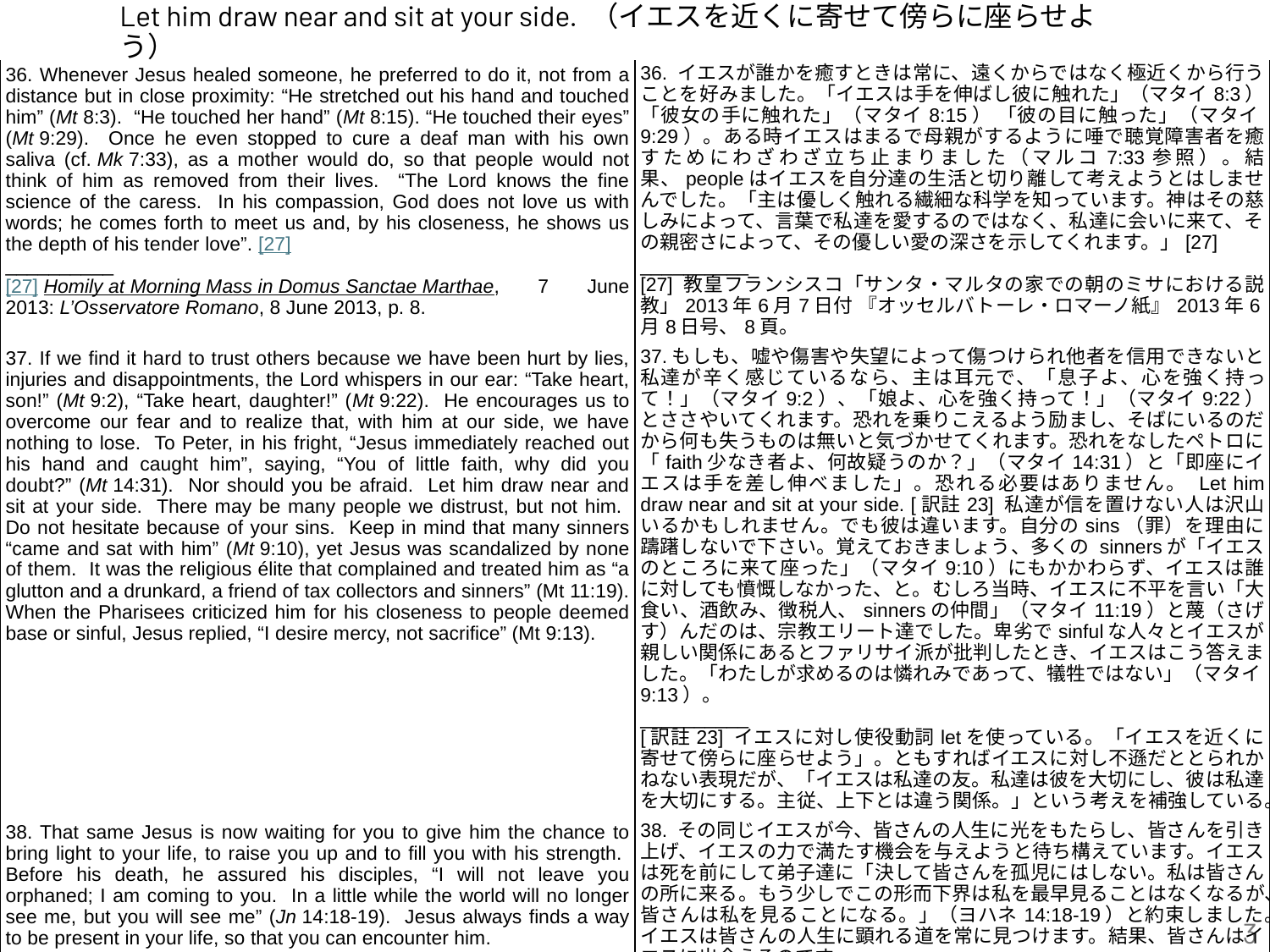

# Let him draw near and sit at your side. （イエスを近くに寄せて傍らに座らせよう）
| 36. Whenever Jesus healed someone, he preferred to do it, not from a distance but in close proximity: “He stretched out his hand and touched him” (Mt 8:3). “He touched her hand” (Mt 8:15). “He touched their eyes” (Mt 9:29). Once he even stopped to cure a deaf man with his own saliva (cf. Mk 7:33), as a mother would do, so that people would not think of him as removed from their lives. “The Lord knows the fine science of the caress. In his compassion, God does not love us with words; he comes forth to meet us and, by his closeness, he shows us the depth of his tender love”. [27] \_\_\_\_\_\_\_\_\_\_ [27] Homily at Morning Mass in Domus Sanctae Marthae, 7 June 2013: L’Osservatore Romano, 8 June 2013, p. 8. | 36. イエスが誰かを癒すときは常に、遠くからではなく極近くから行うことを好みました。「イエスは手を伸ばし彼に触れた」（マタイ8:3） 「彼女の手に触れた」（マタイ8:15） 「彼の目に触った」（マタイ9:29）。ある時イエスはまるで母親がするように唾で聴覚障害者を癒すためにわざわざ立ち止まりました（マルコ7:33参照）。結果、peopleはイエスを自分達の生活と切り離して考えようとはしませんでした。「主は優しく触れる繊細な科学を知っています。神はその慈しみによって、言葉で私達を愛するのではなく、私達に会いに来て、その親密さによって、その優しい愛の深さを示してくれます。」[27] \_\_\_\_\_\_\_\_\_\_ [27] 教皇フランシスコ「サンタ・マルタの家での朝のミサにおける説教」2013年6月7日付 『オッセルバトーレ・ロマーノ紙』2013年6月8日号、8頁。 |
| --- | --- |
| 37. If we find it hard to trust others because we have been hurt by lies, injuries and disappointments, the Lord whispers in our ear: “Take heart, son!” (Mt 9:2), “Take heart, daughter!” (Mt 9:22). He encourages us to overcome our fear and to realize that, with him at our side, we have nothing to lose. To Peter, in his fright, “Jesus immediately reached out his hand and caught him”, saying, “You of little faith, why did you doubt?” (Mt 14:31). Nor should you be afraid. Let him draw near and sit at your side. There may be many people we distrust, but not him. Do not hesitate because of your sins. Keep in mind that many sinners “came and sat with him” (Mt 9:10), yet Jesus was scandalized by none of them. It was the religious élite that complained and treated him as “a glutton and a drunkard, a friend of tax collectors and sinners” (Mt 11:19). When the Pharisees criticized him for his closeness to people deemed base or sinful, Jesus replied, “I desire mercy, not sacrifice” (Mt 9:13). | 37.もしも、嘘や傷害や失望によって傷つけられ他者を信用できないと私達が辛く感じているなら、主は耳元で、「息子よ、心を強く持って！」（マタイ9:2）、「娘よ、心を強く持って！」（マタイ9:22）とささやいてくれます。恐れを乗りこえるよう励まし、そばにいるのだから何も失うものは無いと気づかせてくれます。恐れをなしたペトロに「faith少なき者よ、何故疑うのか？」（マタイ14:31）と「即座にイエスは手を差し伸べました」。恐れる必要はありません。 Let him draw near and sit at your side. [訳註23] 私達が信を置けない人は沢山いるかもしれません。でも彼は違います。自分のsins（罪）を理由に躊躇しないで下さい。覚えておきましょう、多くの sinnersが「イエスのところに来て座った」（マタイ9:10）にもかかわらず、イエスは誰に対しても憤慨しなかった、と。むしろ当時、イエスに不平を言い「大食い、酒飲み、徴税人、sinnersの仲間」（マタイ11:19）と蔑（さげす）んだのは、宗教エリート達でした。卑劣でsinfulな人々とイエスが親しい関係にあるとファリサイ派が批判したとき、イエスはこう答えました。「わたしが求めるのは憐れみであって、犠牲ではない」（マタイ9:13）。 \_\_\_\_\_\_\_\_\_\_ [訳註23] イエスに対し使役動詞letを使っている。「イエスを近くに寄せて傍らに座らせよう」。ともすればイエスに対し不遜だととられかねない表現だが、「イエスは私達の友。私達は彼を大切にし、彼は私達を大切にする。主従、上下とは違う関係。」という考えを補強している。 |
| 38. That same Jesus is now waiting for you to give him the chance to bring light to your life, to raise you up and to fill you with his strength. Before his death, he assured his disciples, “I will not leave you orphaned; I am coming to you. In a little while the world will no longer see me, but you will see me” (Jn 14:18-19). Jesus always finds a way to be present in your life, so that you can encounter him. | 38. その同じイエスが今、皆さんの人生に光をもたらし、皆さんを引き上げ、イエスの力で満たす機会を与えようと待ち構えています。イエスは死を前にして弟子達に「決して皆さんを孤児にはしない。私は皆さんの所に来る。もう少しでこの形而下界は私を最早見ることはなくなるが、皆さんは私を見ることになる。」（ヨハネ14:18-19）と約束しました。イエスは皆さんの人生に顕れる道を常に見つけます。結果、皆さんはイエスに出会えるのです。 |
3